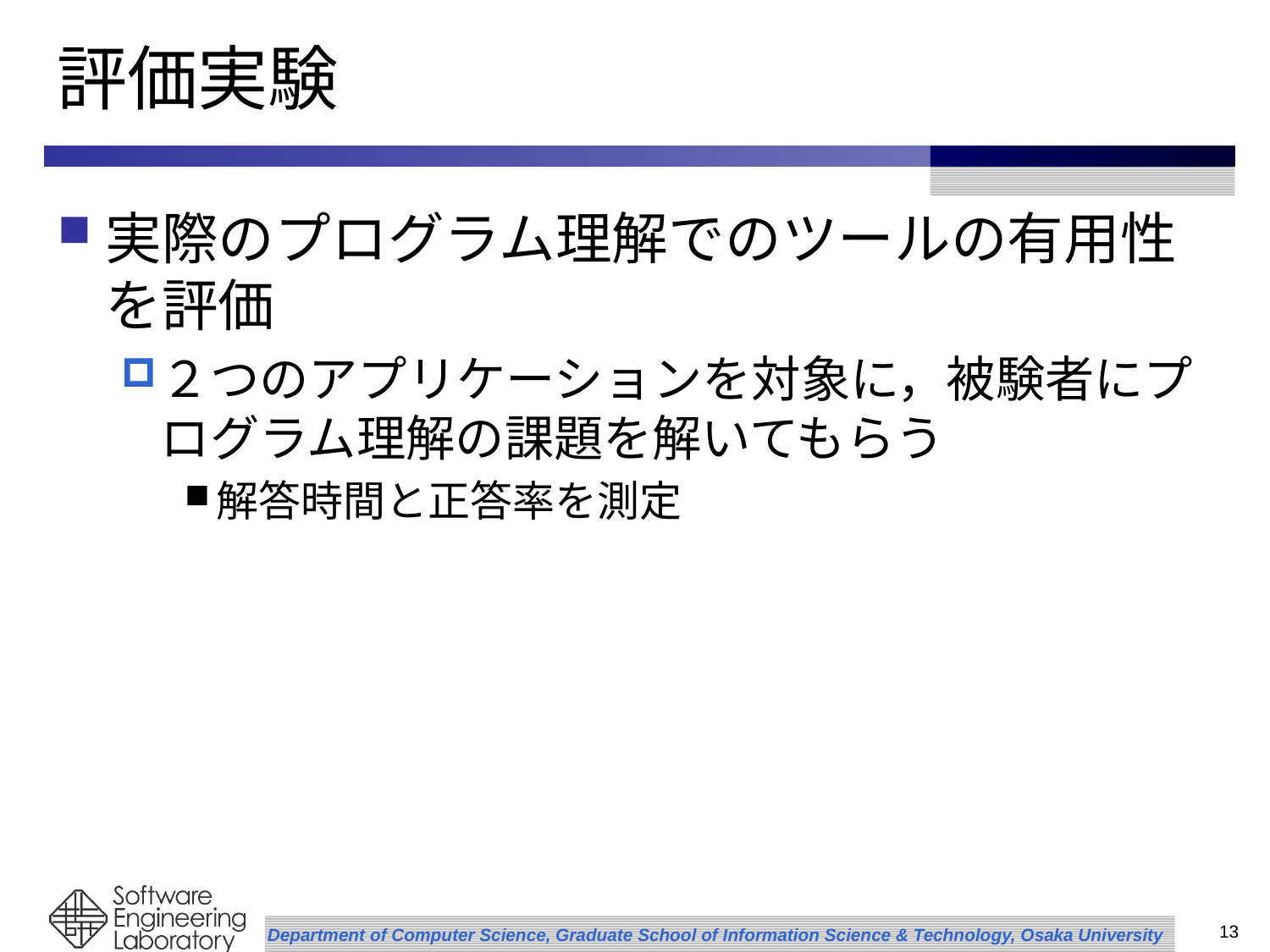

# 評価実験
実際のプログラム理解でのツールの有用性を評価
２つのアプリケーションを対象に，被験者にプログラム理解の課題を解いてもらう
解答時間と正答率を測定
13